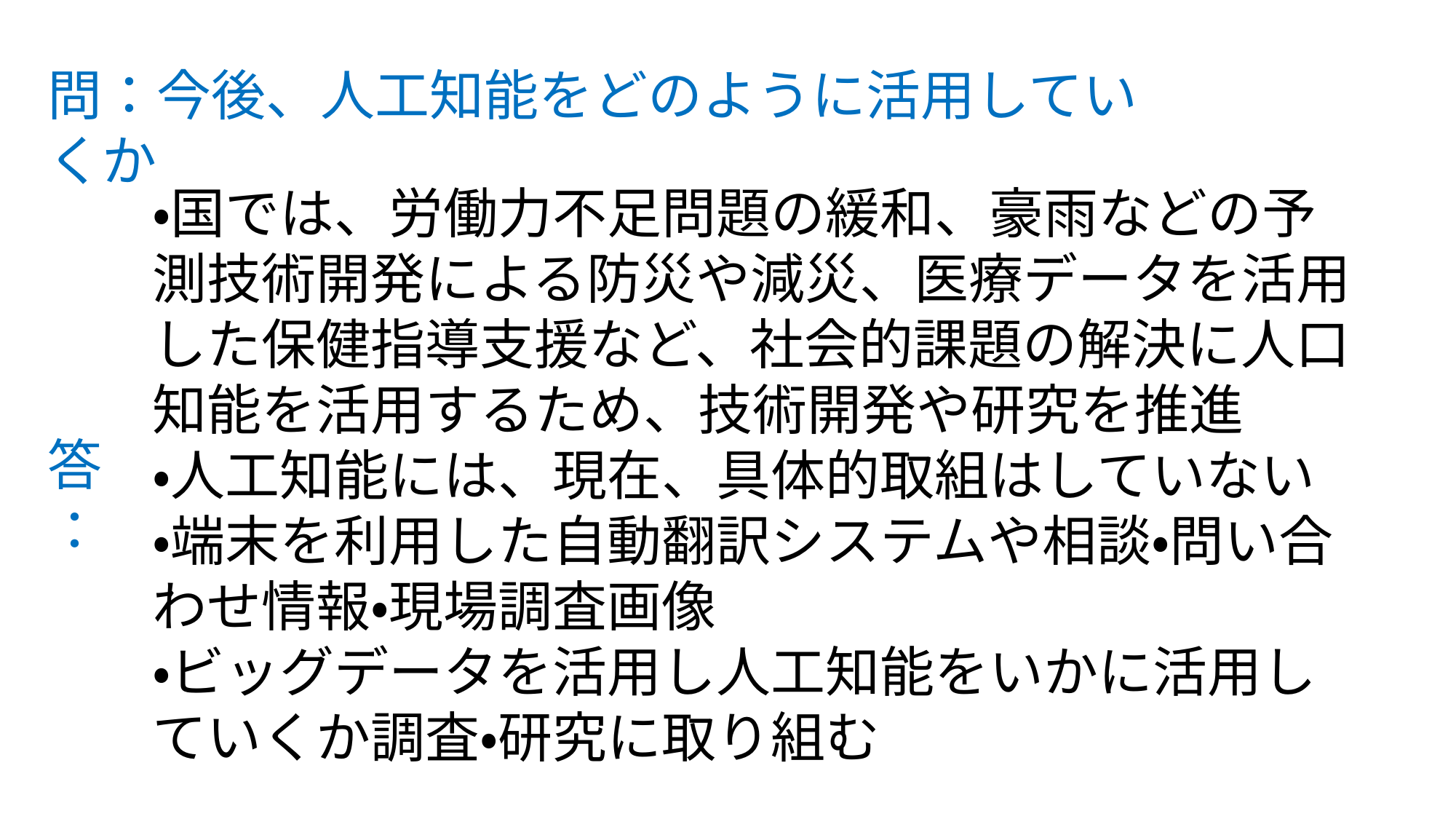

問：今後、人工知能をどのように活用していくか
・国では、労働力不足問題の緩和、豪雨などの予測技術開発による防災や減災、医療データを活用した保健指導支援など、社会的課題の解決に人口知能を活用するため、技術開発や研究を推進
・人工知能には、現在、具体的取組はしていない
・端末を利用した自動翻訳システムや相談・問い合わせ情報・現場調査画像
・ビッグデータを活用し人工知能をいかに活用していくか調査・研究に取り組む
答：